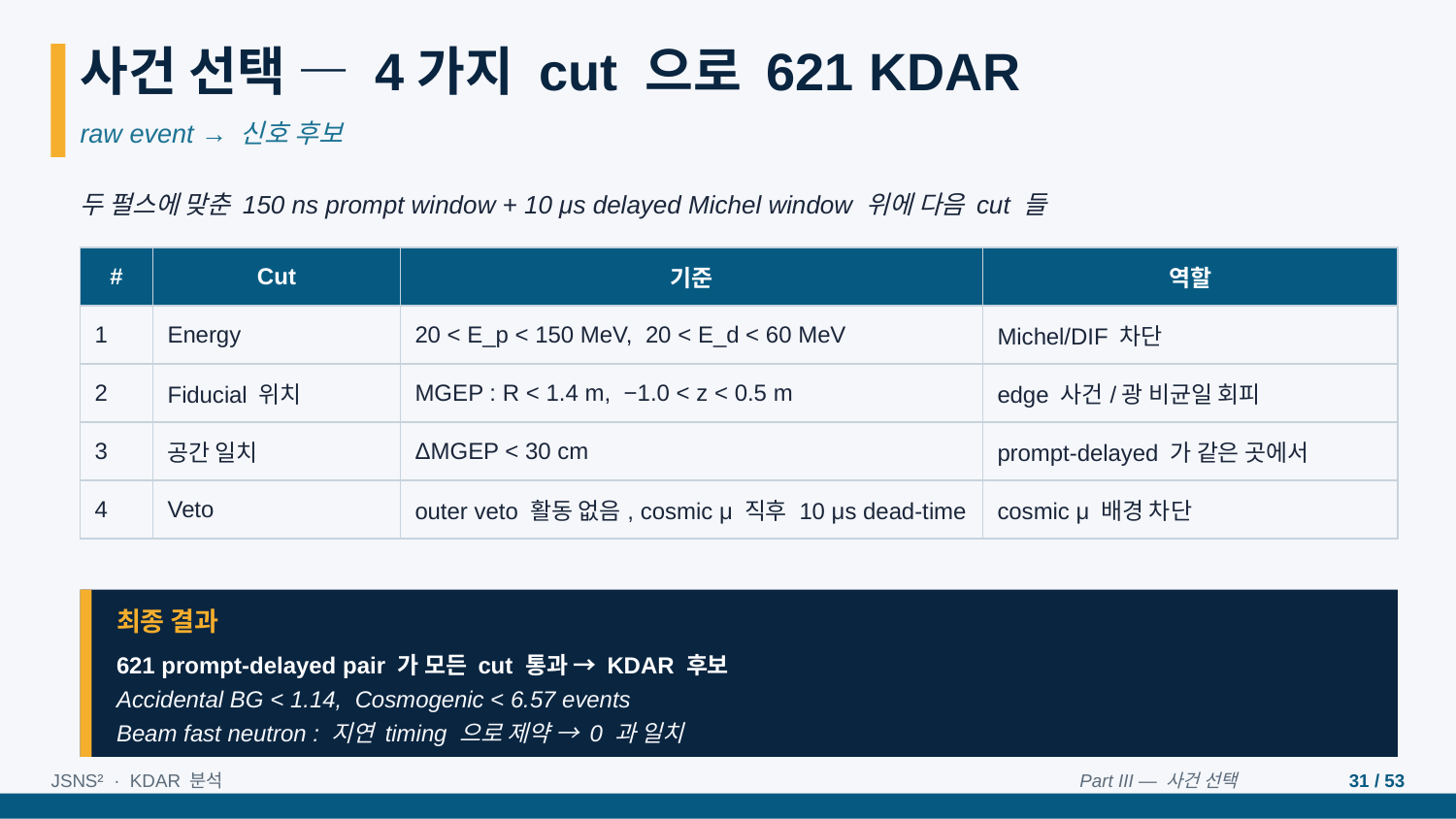

사건 선택 — 4가지 cut 으로 621 KDAR

raw event → 신호 후보
두 펄스에 맞춘 150 ns prompt window + 10 μs delayed Michel window 위에 다음 cut 들
| # | Cut | 기준 | 역할 |
| --- | --- | --- | --- |
| 1 | Energy | 20 < E\_p < 150 MeV, 20 < E\_d < 60 MeV | Michel/DIF 차단 |
| 2 | Fiducial 위치 | MGEP : R < 1.4 m, −1.0 < z < 0.5 m | edge 사건/광 비균일 회피 |
| 3 | 공간 일치 | ΔMGEP < 30 cm | prompt-delayed 가 같은 곳에서 |
| 4 | Veto | outer veto 활동 없음, cosmic μ 직후 10 μs dead-time | cosmic μ 배경 차단 |

최종 결과
621 prompt-delayed pair 가 모든 cut 통과 → KDAR 후보
Accidental BG < 1.14,  Cosmogenic < 6.57 events
Beam fast neutron : 지연 timing 으로 제약 → 0 과 일치
JSNS²  ·  KDAR 분석
Part III — 사건 선택
31 / 53